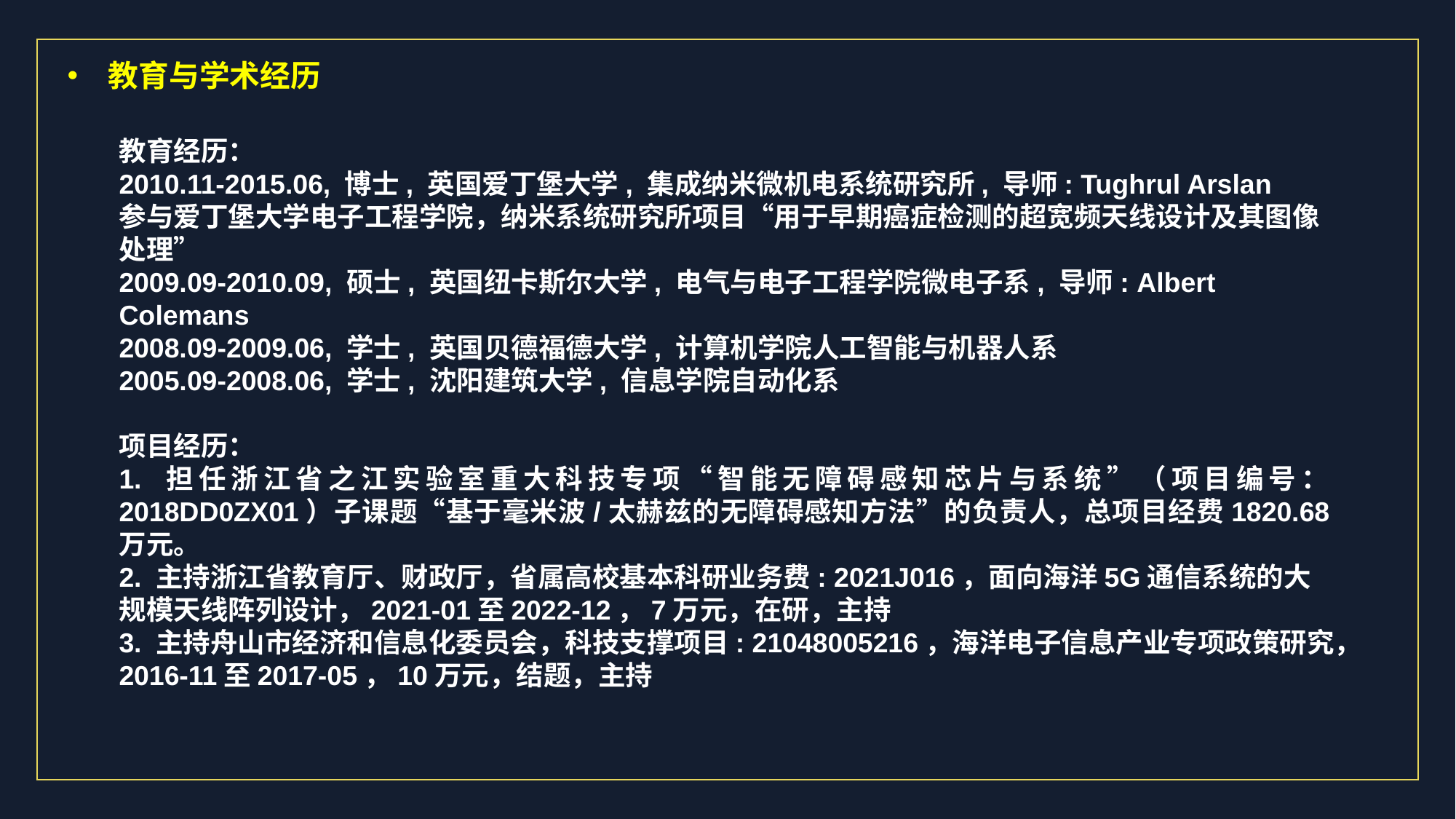

教育与学术经历
教育经历：2010.11-2015.06, 博士, 英国爱丁堡大学, 集成纳米微机电系统研究所, 导师: Tughrul Arslan
参与爱丁堡大学电子工程学院，纳米系统研究所项目“用于早期癌症检测的超宽频天线设计及其图像处理”2009.09-2010.09, 硕士, 英国纽卡斯尔大学, 电气与电子工程学院微电子系, 导师: Albert Colemans 2008.09-2009.06, 学士, 英国贝德福德大学, 计算机学院人工智能与机器人系2005.09-2008.06, 学士, 沈阳建筑大学, 信息学院自动化系

项目经历：
1. 担任浙江省之江实验室重大科技专项“智能无障碍感知芯片与系统”（项目编号：2018DD0ZX01）子课题“基于毫米波/太赫兹的无障碍感知方法”的负责人，总项目经费1820.68万元。
2. 主持浙江省教育厅、财政厅，省属高校基本科研业务费: 2021J016，面向海洋5G通信系统的大规模天线阵列设计，2021-01至2022-12，7万元，在研，主持
3. 主持舟山市经济和信息化委员会，科技支撑项目: 21048005216，海洋电子信息产业专项政策研究，2016-11至2017-05，10万元，结题，主持